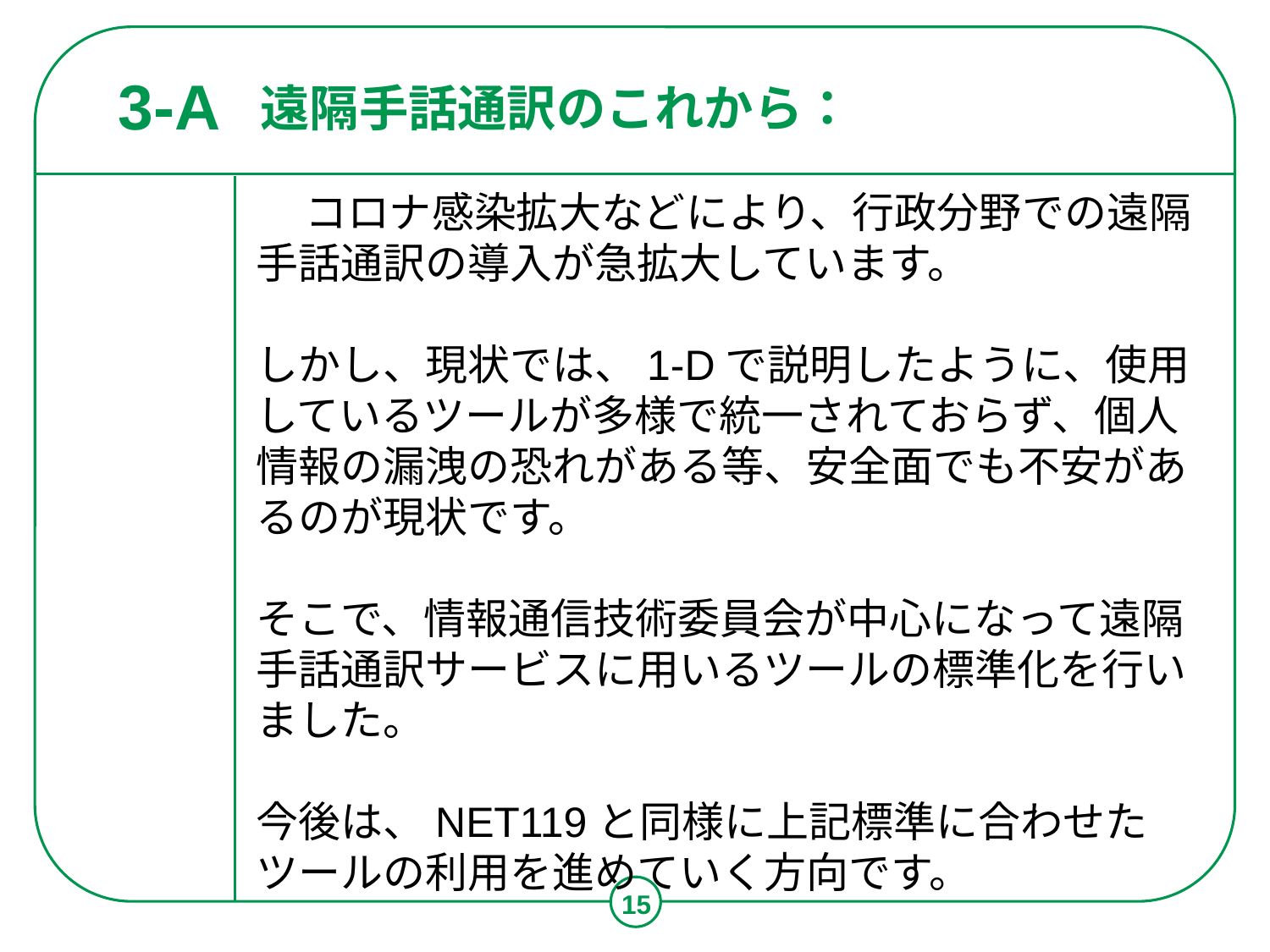

遠隔手話通訳のこれから：
3-A
	コロナ感染拡大などにより、行政分野での遠隔手話通訳の導入が急拡大しています。

しかし、現状では、1-Dで説明したように、使用しているツールが多様で統一されておらず、個人情報の漏洩の恐れがある等、安全面でも不安があるのが現状です。

そこで、情報通信技術委員会が中心になって遠隔手話通訳サービスに用いるツールの標準化を行いました。

今後は、NET119と同様に上記標準に合わせたツールの利用を進めていく方向です。